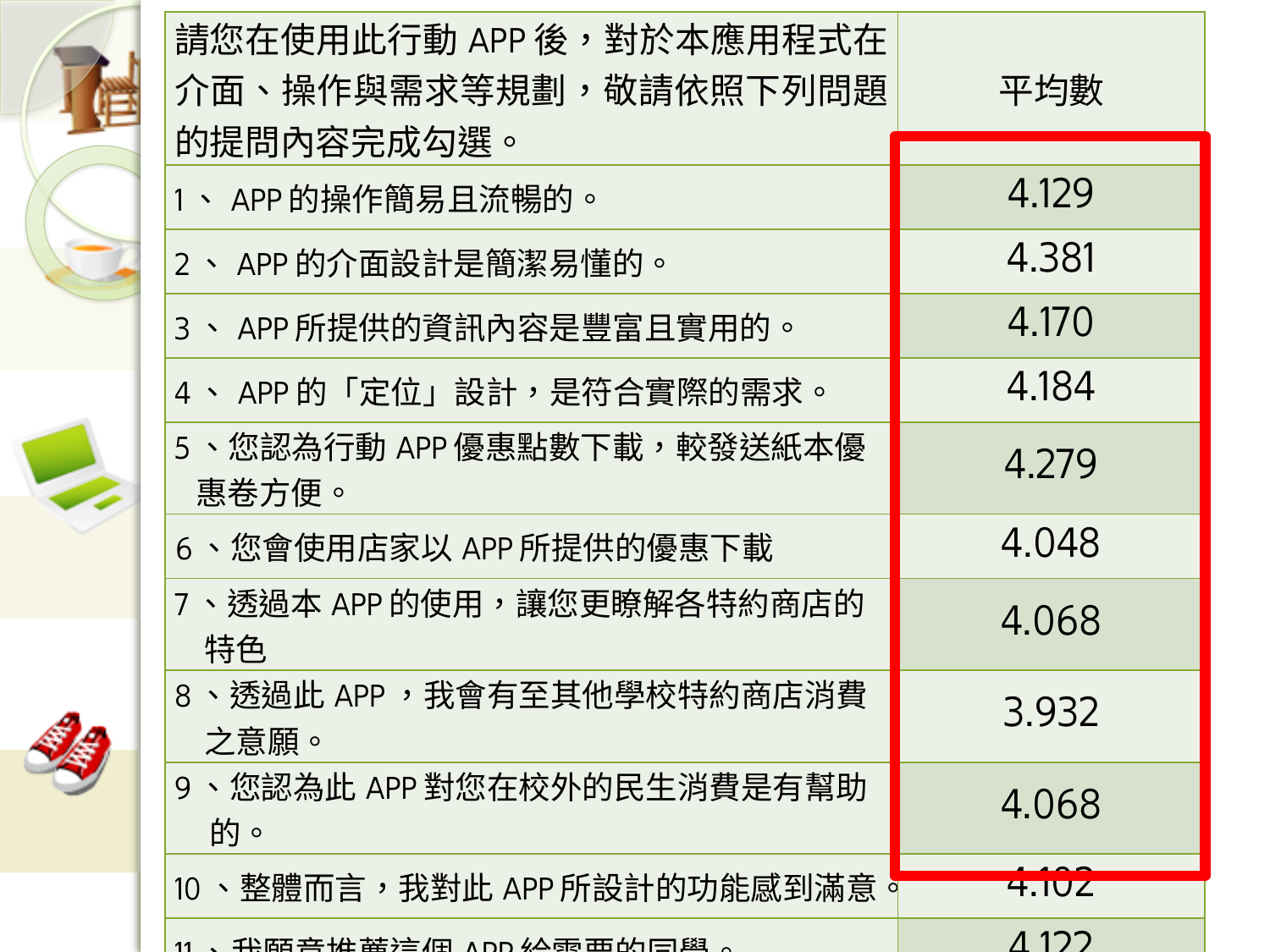

| 請您在使用此行動APP後，對於本應用程式在介面、操作與需求等規劃，敬請依照下列問題的提問內容完成勾選。 | 平均數 |
| --- | --- |
| 1、APP的操作簡易且流暢的。 | 4.129 |
| 2、APP的介面設計是簡潔易懂的。 | 4.381 |
| 3、APP所提供的資訊內容是豐富且實用的。 | 4.170 |
| 4、APP的「定位」設計，是符合實際的需求。 | 4.184 |
| 5、您認為行動APP優惠點數下載，較發送紙本優惠卷方便。 | 4.279 |
| 6、您會使用店家以APP所提供的優惠下載 | 4.048 |
| 7、透過本APP的使用，讓您更瞭解各特約商店的特色 | 4.068 |
| 8、透過此APP，我會有至其他學校特約商店消費之意願。 | 3.932 |
| 9、您認為此APP對您在校外的民生消費是有幫助的。 | 4.068 |
| 10、整體而言，我對此APP所設計的功能感到滿意。 | 4.102 |
| 11、我願意推薦這個APP給需要的同學。 | 4.122 |
| 12、請寫下您對本專題APP的建議或感想 |  |